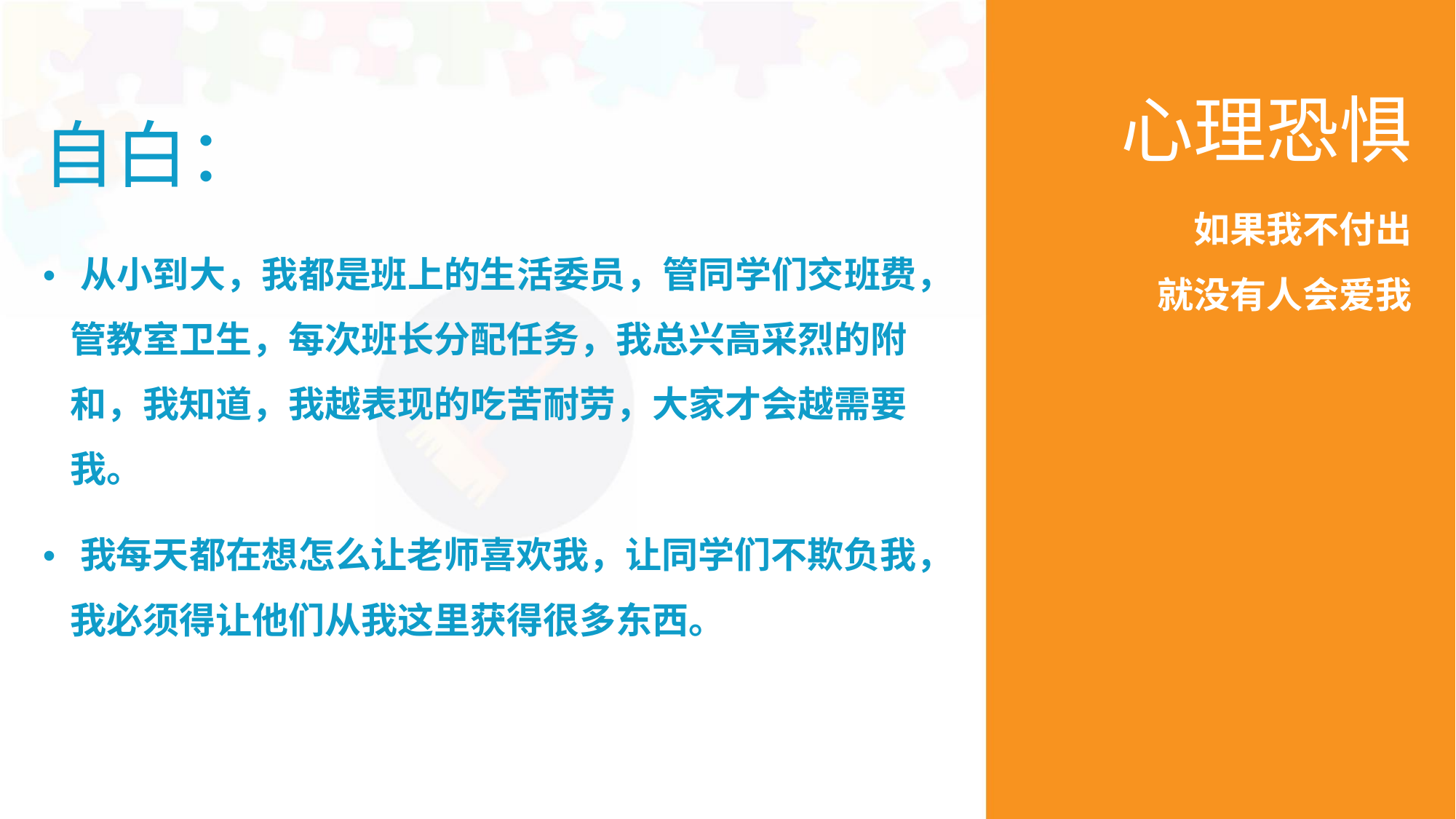

心理恐惧
自白：
如果我不付出
• 从小到大，我都是班上的生活委员，管同学们交班费，
管教室卫生，每次班长分配任务，我总兴高采烈的附
和，我知道，我越表现的吃苦耐劳，大家才会越需要
我。
就没有人会爱我
• 我每天都在想怎么让老师喜欢我，让同学们不欺负我，
我必须得让他们从我这里获得很多东西。